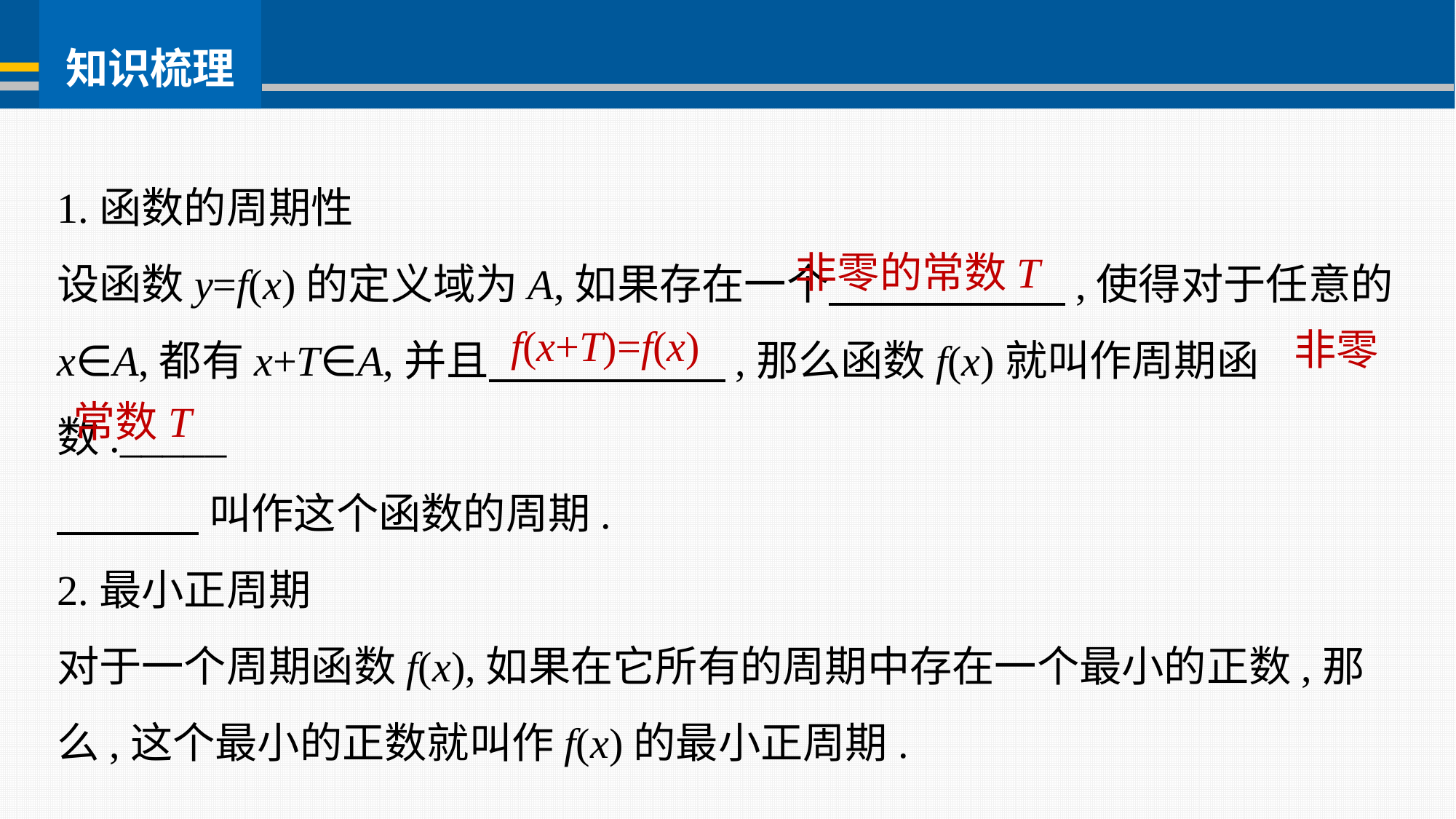

1.函数的周期性
设函数y=f(x)的定义域为A,如果存在一个                         ,使得对于任意的x∈A,都有x+T∈A,并且                         ,那么函数f(x)就叫作周期函数._____
               叫作这个函数的周期.
2.最小正周期
对于一个周期函数f(x),如果在它所有的周期中存在一个最小的正数,那么,这个最小的正数就叫作f(x)的最小正周期.
非零的常数T
f(x+T)=f(x)
非零
常数T